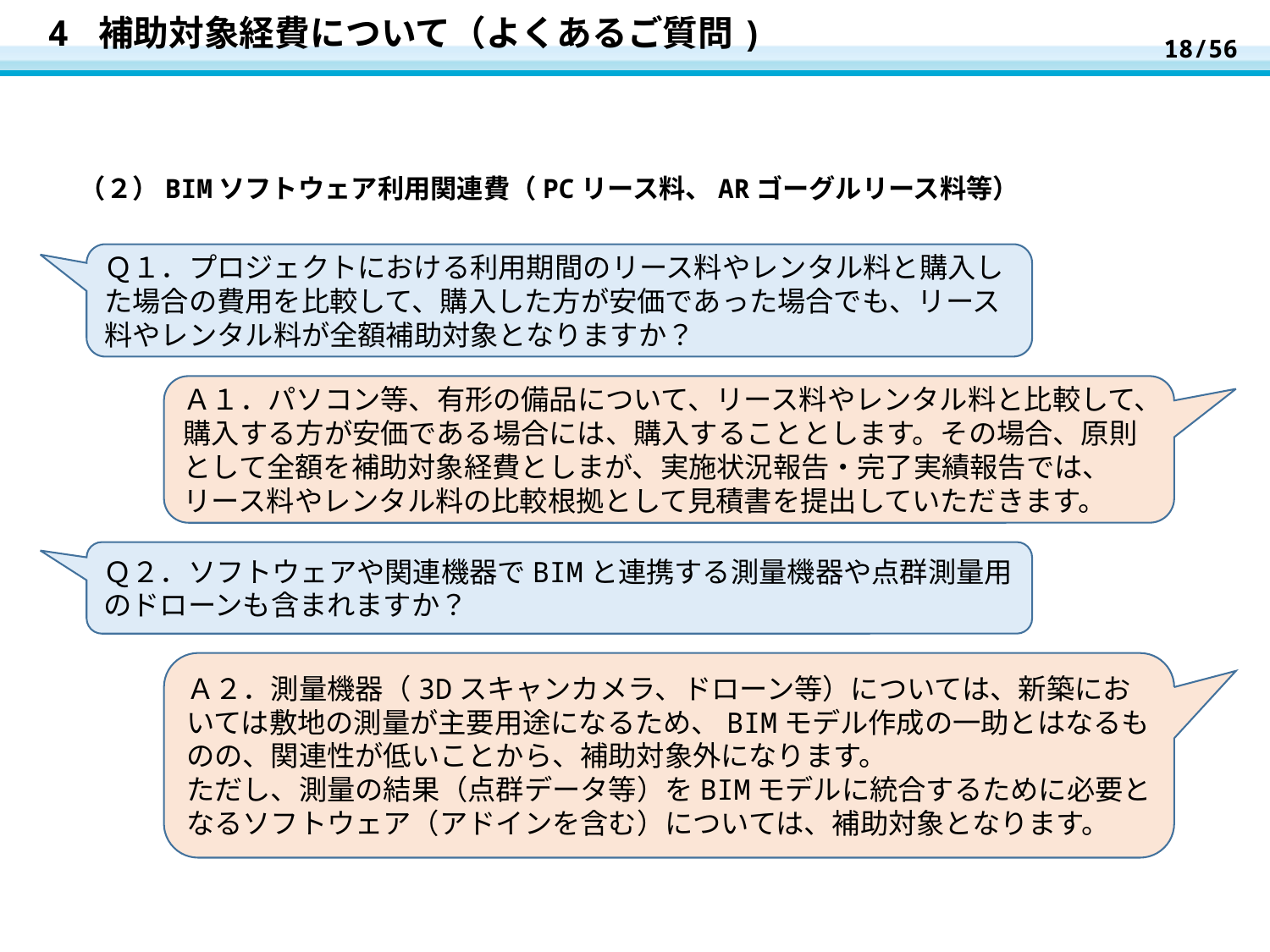

18/56
# 4 補助対象経費について（よくあるご質問)
（２）BIMソフトウェア利用関連費（PCリース料、ARゴーグルリース料等）
Ｑ１．プロジェクトにおける利用期間のリース料やレンタル料と購入した場合の費用を比較して、購入した方が安価であった場合でも、リース料やレンタル料が全額補助対象となりますか？
Ａ１．パソコン等、有形の備品について、リース料やレンタル料と比較して、購入する方が安価である場合には、購入することとします。その場合、原則として全額を補助対象経費としまが、実施状況報告・完了実績報告では、リース料やレンタル料の比較根拠として見積書を提出していただきます。
Ｑ２．ソフトウェアや関連機器でBIMと連携する測量機器や点群測量用のドローンも含まれますか？
Ａ２．測量機器（3Dスキャンカメラ、ドローン等）については、新築においては敷地の測量が主要用途になるため、BIMモデル作成の一助とはなるものの、関連性が低いことから、補助対象外になります。
ただし、測量の結果（点群データ等）をBIMモデルに統合するために必要となるソフトウェア（アドインを含む）については、補助対象となります。